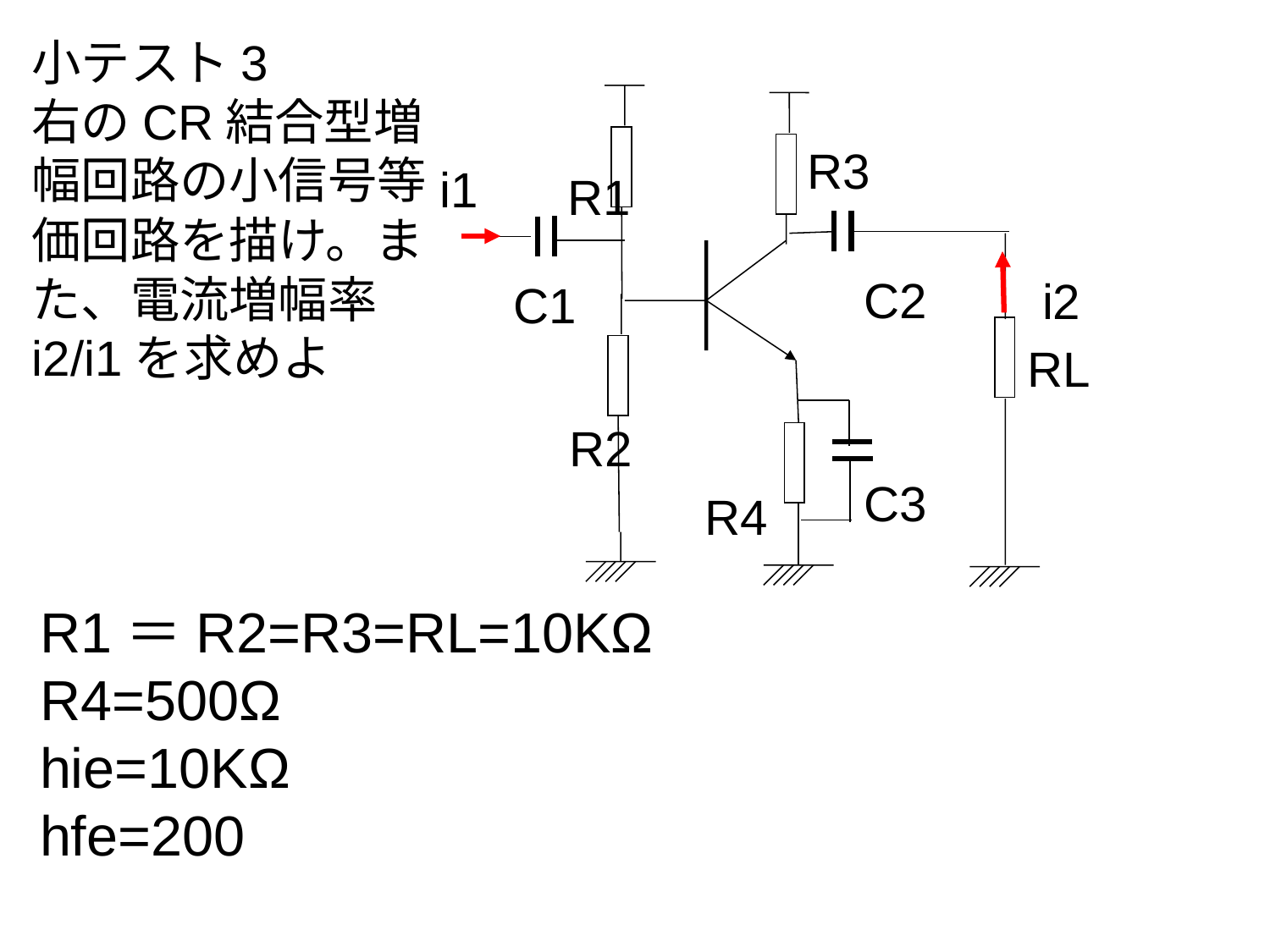

小テスト3
右のCR結合型増幅回路の小信号等価回路を描け。また、電流増幅率i2/i1を求めよ

R3

i1
R1

C2
i2
C1

RL

R2

C3
R4

R1＝R2=R3=RL=10KΩ
R4=500Ω
hie=10KΩ
hfe=200